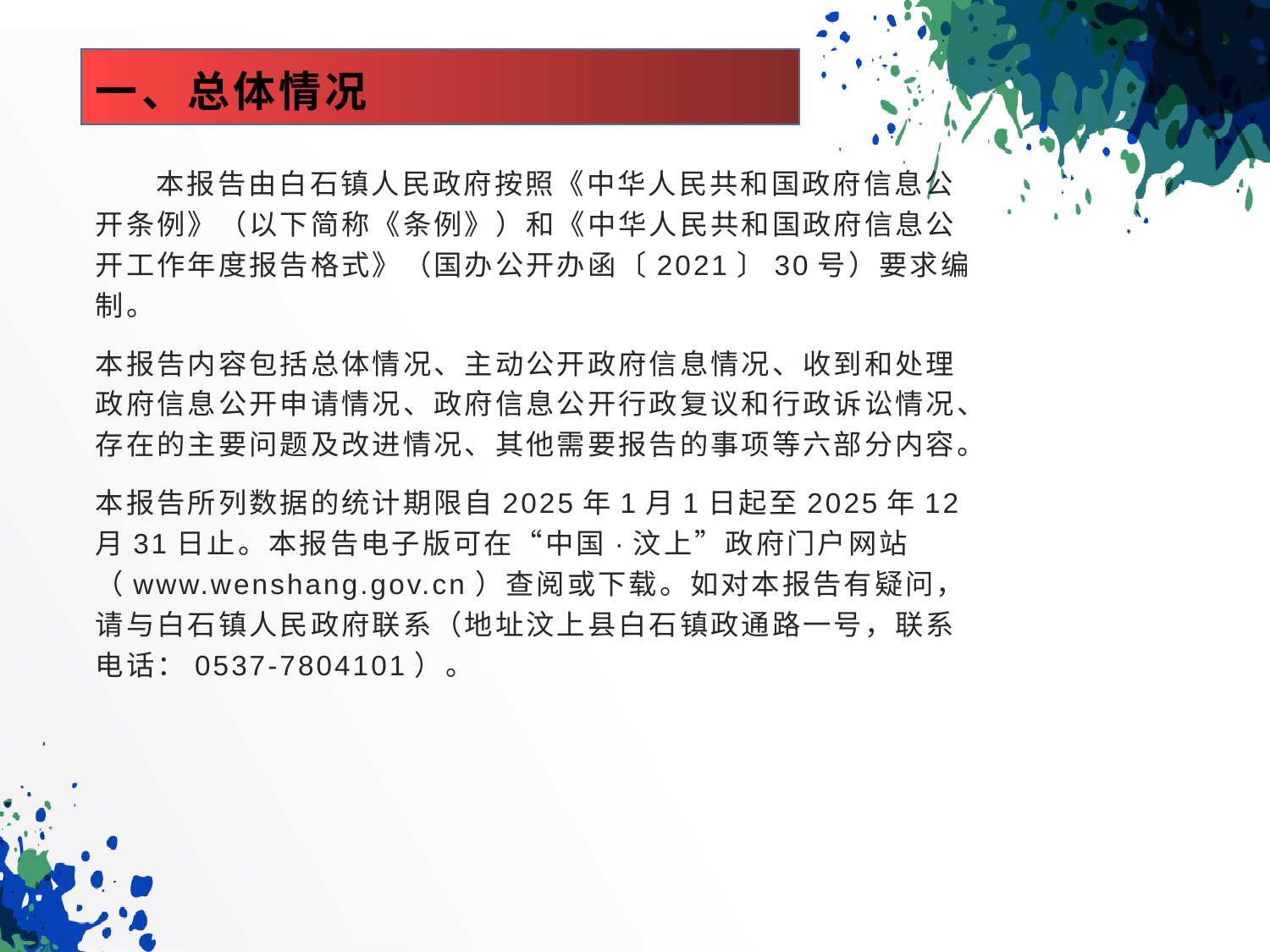

# 一、总体情况
      本报告由白石镇人民政府按照《中华人民共和国政府信息公开条例》（以下简称《条例》）和《中华人民共和国政府信息公开工作年度报告格式》（国办公开办函〔2021〕30号）要求编制。
本报告内容包括总体情况、主动公开政府信息情况、收到和处理政府信息公开申请情况、政府信息公开行政复议和行政诉讼情况、存在的主要问题及改进情况、其他需要报告的事项等六部分内容。
本报告所列数据的统计期限自2025年1月1日起至2025年12月31日止。本报告电子版可在“中国·汶上”政府门户网站（www.wenshang.gov.cn）查阅或下载。如对本报告有疑问，请与白石镇人民政府联系（地址汶上县白石镇政通路一号，联系电话：0537-7804101）。